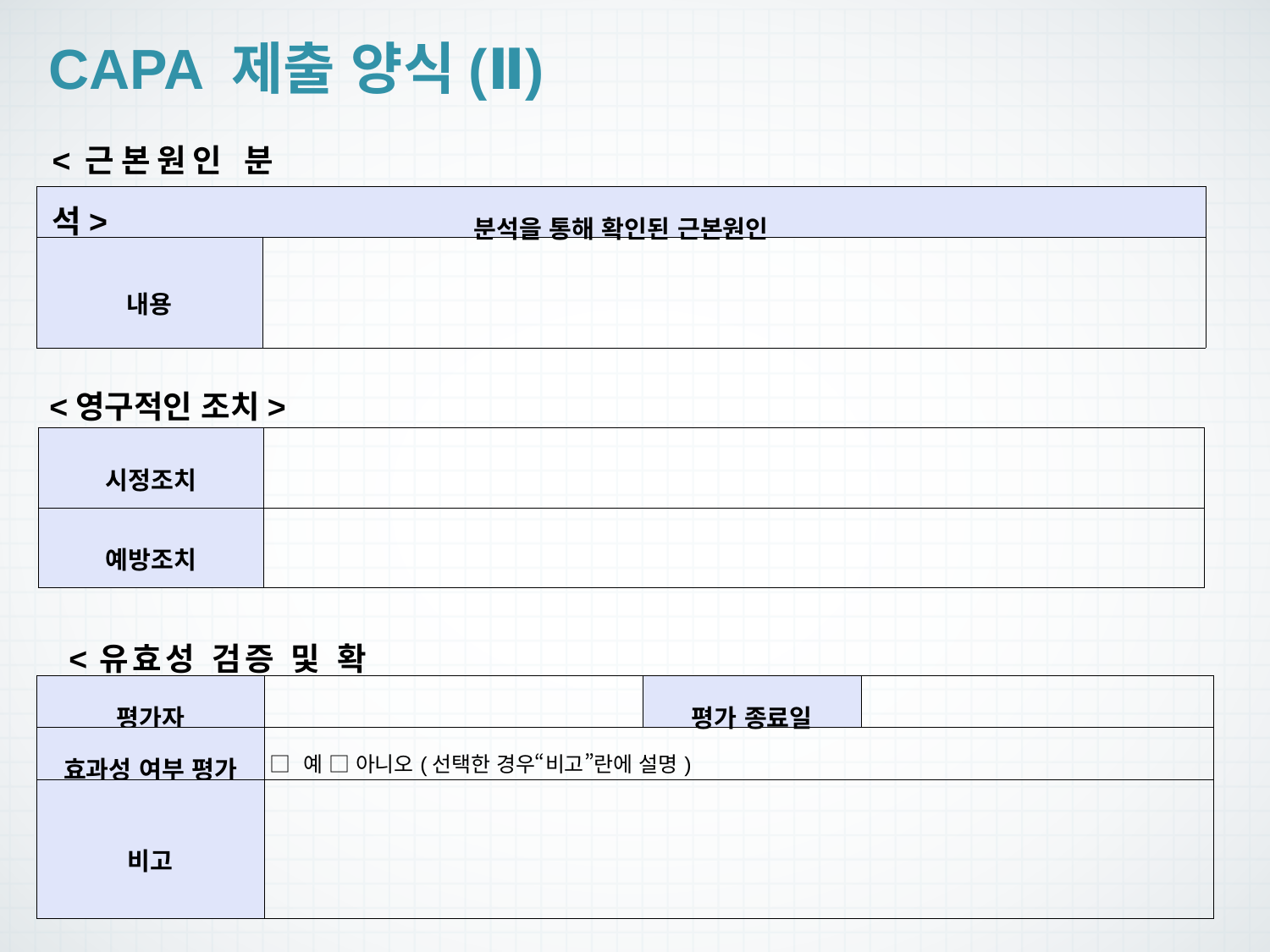

CAPA 제출 양식(Ⅱ)
<근본원인 분석>
| 분석을 통해 확인된 근본원인 |  |
| --- | --- |
| 내용 |  |
<영구적인 조치>
| 시정조치 |  |
| --- | --- |
| 예방조치 |  |
<유효성 검증 및 확인>
| 평가자 |  | 평가 종료일 |  |
| --- | --- | --- | --- |
| 효과성 여부 평가 | □ 예 □ 아니오(선택한 경우“비고”란에 설명) |  |  |
| 비고 |  |  |  |